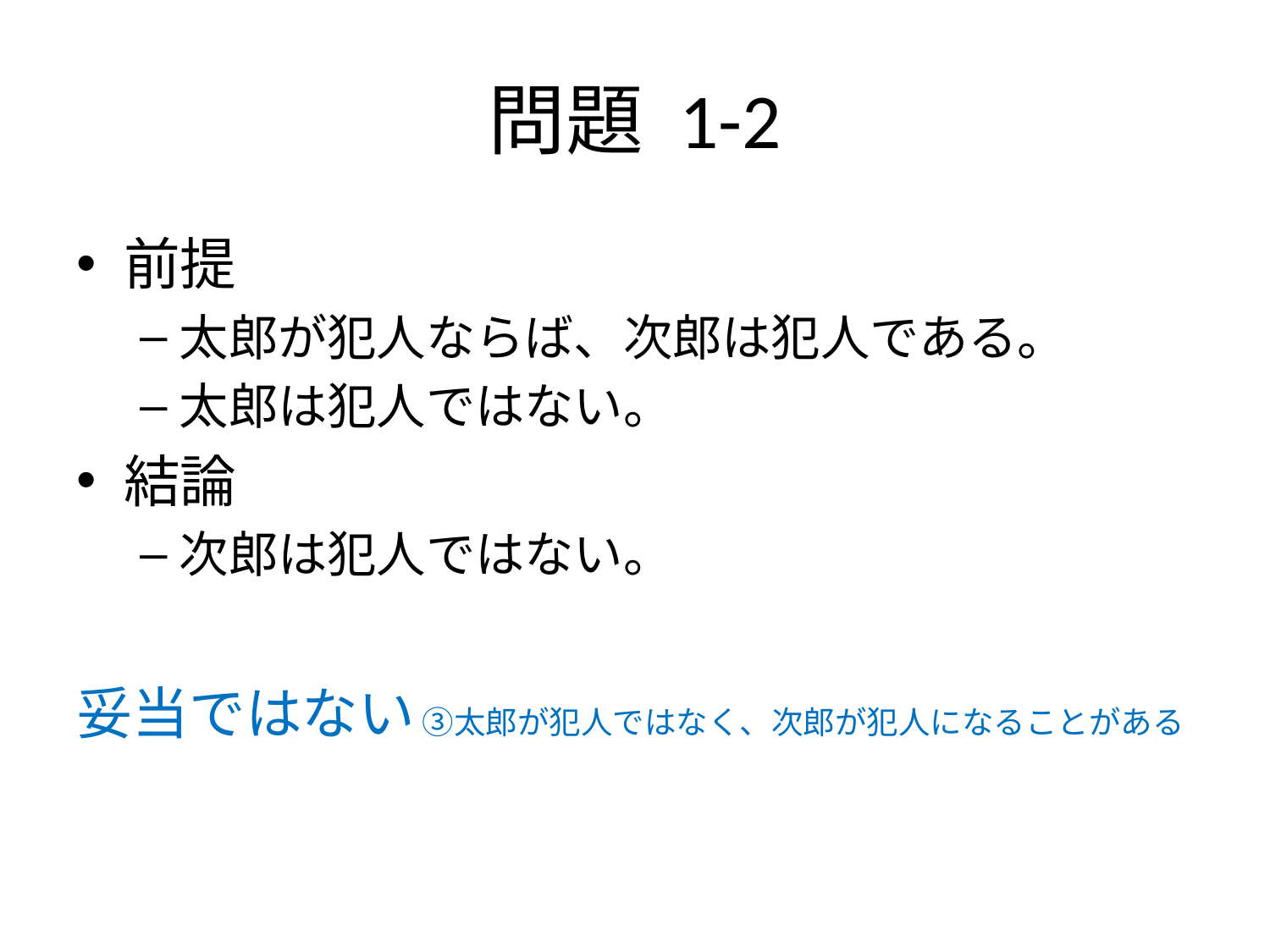

# 問題 1-2
前提
太郎が犯人ならば、次郎は犯人である。
太郎は犯人ではない。
結論
次郎は犯人ではない。

妥当ではない ③太郎が犯人ではなく、次郎が犯人になることがある